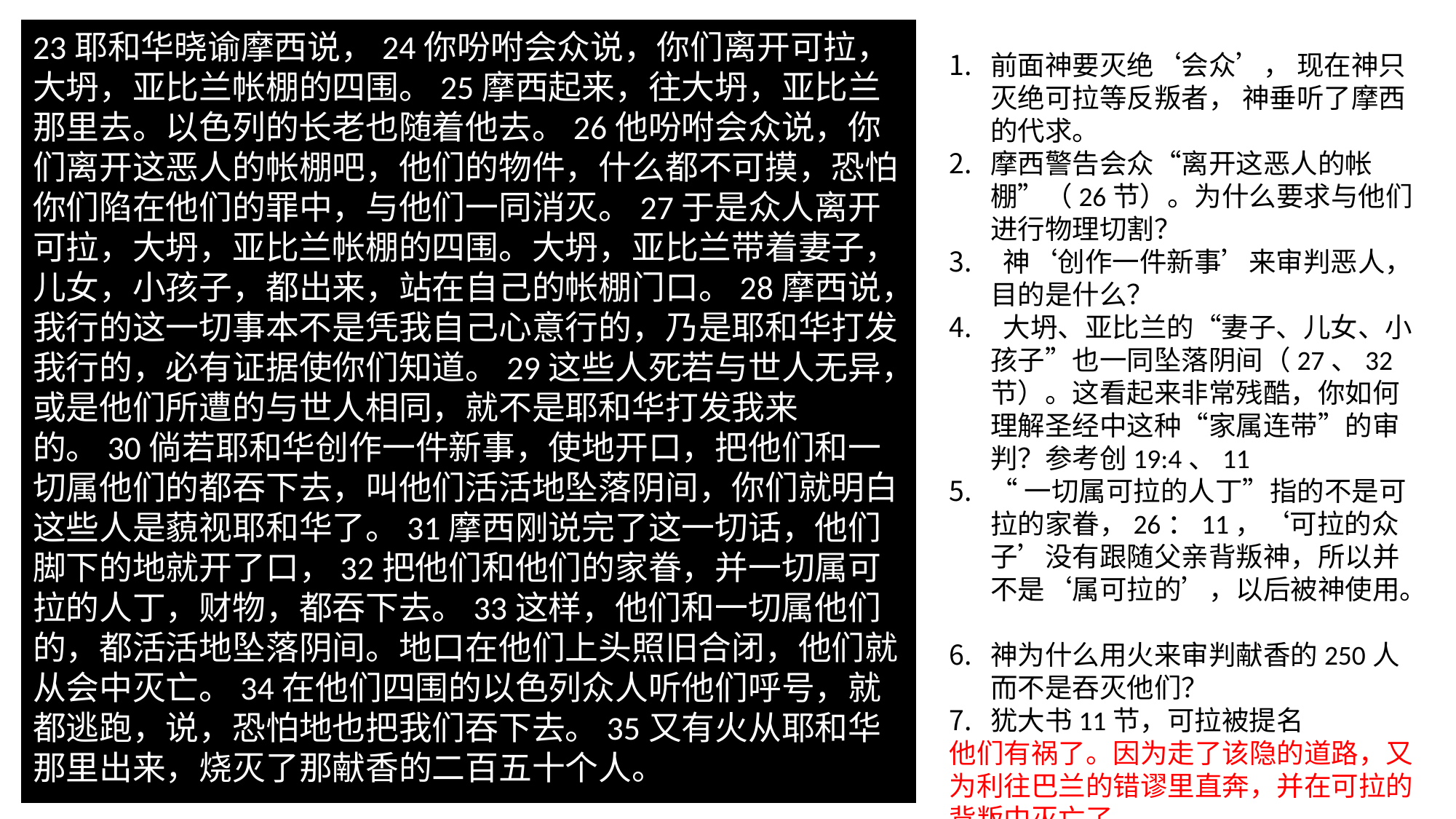

23耶和华晓谕摩西说，24你吩咐会众说，你们离开可拉，大坍，亚比兰帐棚的四围。25摩西起来，往大坍，亚比兰那里去。以色列的长老也随着他去。26他吩咐会众说，你们离开这恶人的帐棚吧，他们的物件，什么都不可摸，恐怕你们陷在他们的罪中，与他们一同消灭。27于是众人离开可拉，大坍，亚比兰帐棚的四围。大坍，亚比兰带着妻子，儿女，小孩子，都出来，站在自己的帐棚门口。28摩西说，我行的这一切事本不是凭我自己心意行的，乃是耶和华打发我行的，必有证据使你们知道。29这些人死若与世人无异，或是他们所遭的与世人相同，就不是耶和华打发我来的。30倘若耶和华创作一件新事，使地开口，把他们和一切属他们的都吞下去，叫他们活活地坠落阴间，你们就明白这些人是藐视耶和华了。31摩西刚说完了这一切话，他们脚下的地就开了口，32把他们和他们的家眷，并一切属可拉的人丁，财物，都吞下去。33这样，他们和一切属他们的，都活活地坠落阴间。地口在他们上头照旧合闭，他们就从会中灭亡。34在他们四围的以色列众人听他们呼号，就都逃跑，说，恐怕地也把我们吞下去。35又有火从耶和华那里出来，烧灭了那献香的二百五十个人。
前面神要灭绝‘会众’， 现在神只灭绝可拉等反叛者， 神垂听了摩西的代求。
摩西警告会众“离开这恶人的帐棚”（26节）。为什么要求与他们进行物理切割？
 神‘创作一件新事’来审判恶人，目的是什么？
 大坍、亚比兰的“妻子、儿女、小孩子”也一同坠落阴间（27、32节）。这看起来非常残酷，你如何理解圣经中这种“家属连带”的审判？参考创19:4、11
“一切属可拉的人丁”指的不是可拉的家眷，26：11，‘可拉的众子’没有跟随父亲背叛神，所以并不是‘属可拉的’，以后被神使用。
神为什么用火来审判献香的250人而不是吞灭他们？
犹大书11节，可拉被提名
他们有祸了。因为走了该隐的道路，又为利往巴兰的错谬里直奔，并在可拉的背叛中灭亡了。